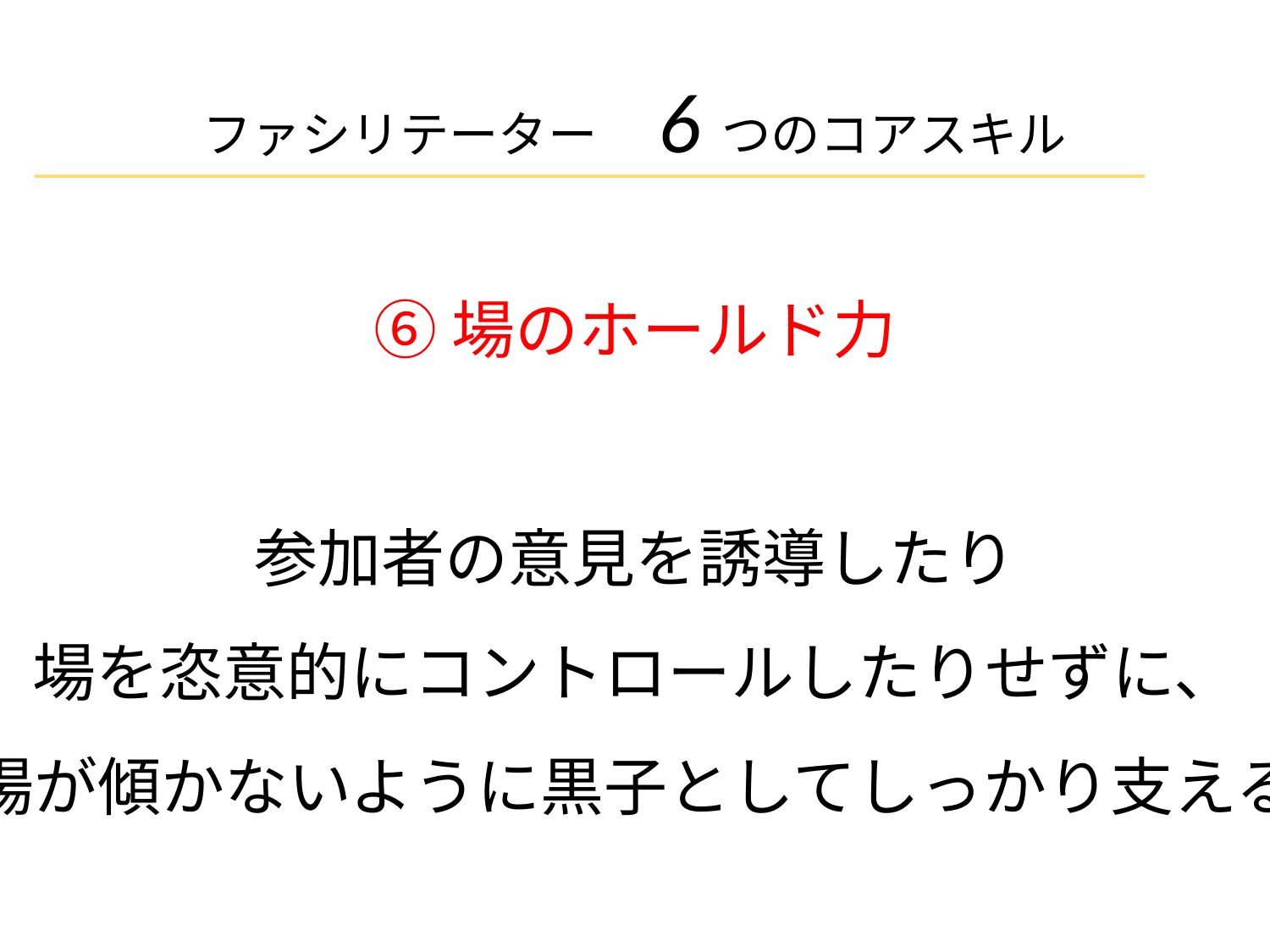

ファシリテーター　6つのコアスキル
⑥場のホールド力

参加者の意見を誘導したり
場を恣意的にコントロールしたりせずに、
場が傾かないように黒子としてしっかり支える